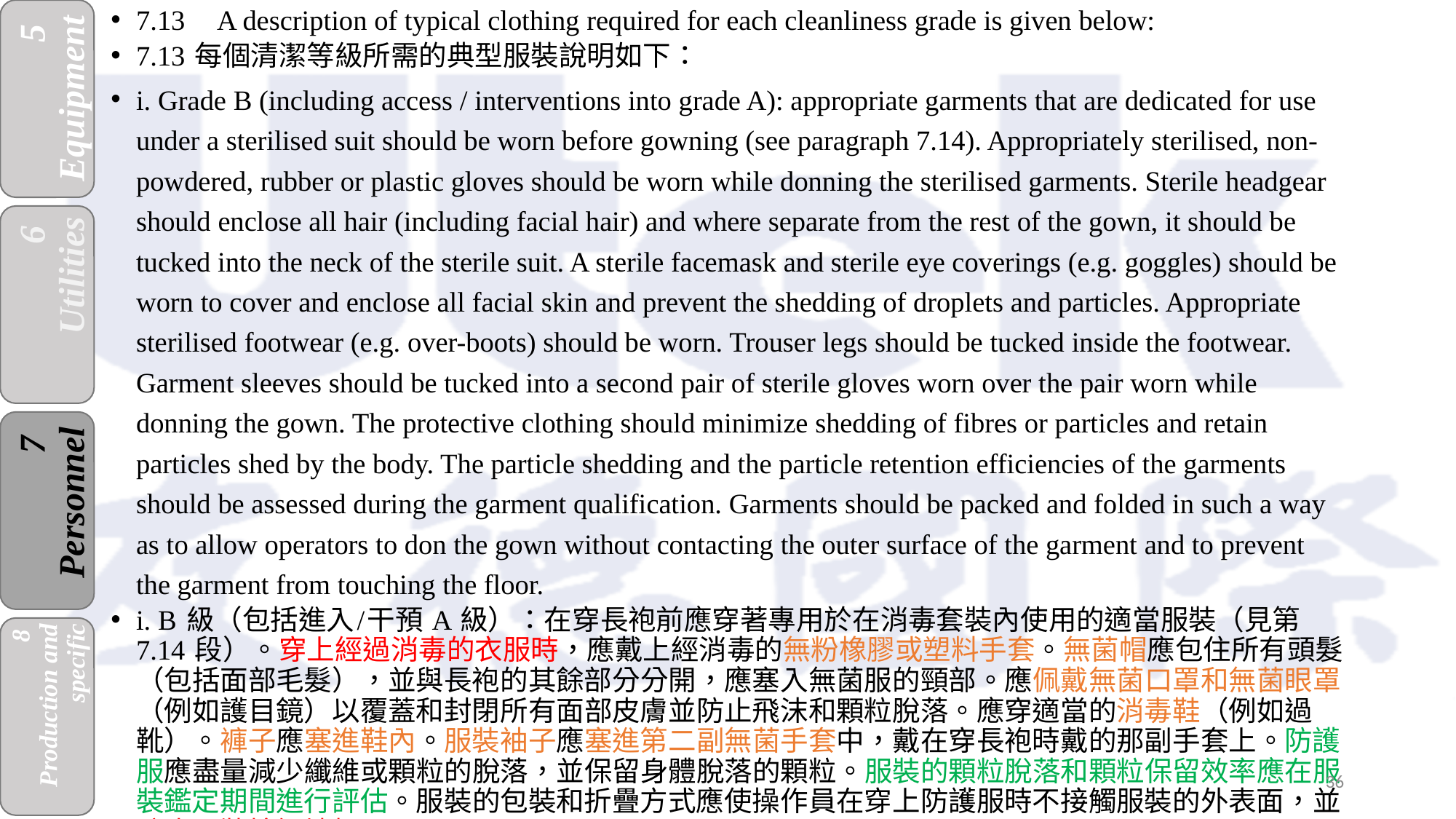

7.13	A description of typical clothing required for each cleanliness grade is given below:
7.13 每個清潔等級所需的典型服裝說明如下：
i. Grade B (including access / interventions into grade A): appropriate garments that are dedicated for use under a sterilised suit should be worn before gowning (see paragraph 7.14). Appropriately sterilised, non-powdered, rubber or plastic gloves should be worn while donning the sterilised garments. Sterile headgear should enclose all hair (including facial hair) and where separate from the rest of the gown, it should be tucked into the neck of the sterile suit. A sterile facemask and sterile eye coverings (e.g. goggles) should be worn to cover and enclose all facial skin and prevent the shedding of droplets and particles. Appropriate sterilised footwear (e.g. over-boots) should be worn. Trouser legs should be tucked inside the footwear. Garment sleeves should be tucked into a second pair of sterile gloves worn over the pair worn while donning the gown. The protective clothing should minimize shedding of fibres or particles and retain particles shed by the body. The particle shedding and the particle retention efficiencies of the garments should be assessed during the garment qualification. Garments should be packed and folded in such a way as to allow operators to don the gown without contacting the outer surface of the garment and to prevent the garment from touching the floor.
i. B 級（包括進入/干預 A 級）：在穿長袍前應穿著專用於在消毒套裝內使用的適當服裝（見第 7.14 段）。穿上經過消毒的衣服時，應戴上經消毒的無粉橡膠或塑料手套。無菌帽應包住所有頭髮（包括面部毛髮），並與長袍的其餘部分分開，應塞入無菌服的頸部。應佩戴無菌口罩和無菌眼罩（例如護目鏡）以覆蓋和封閉所有面部皮膚並防止飛沫和顆粒脫落。應穿適當的消毒鞋（例如過靴）。褲子應塞進鞋內。服裝袖子應塞進第二副無菌手套中，戴在穿長袍時戴的那副手套上。防護服應盡量減少纖維或顆粒的脫落，並保留身體脫落的顆粒。服裝的顆粒脫落和顆粒保留效率應在服裝鑑定期間進行評估。服裝的包裝和折疊方式應使操作員在穿上防護服時不接觸服裝的外表面，並防止服裝接觸地板。

36